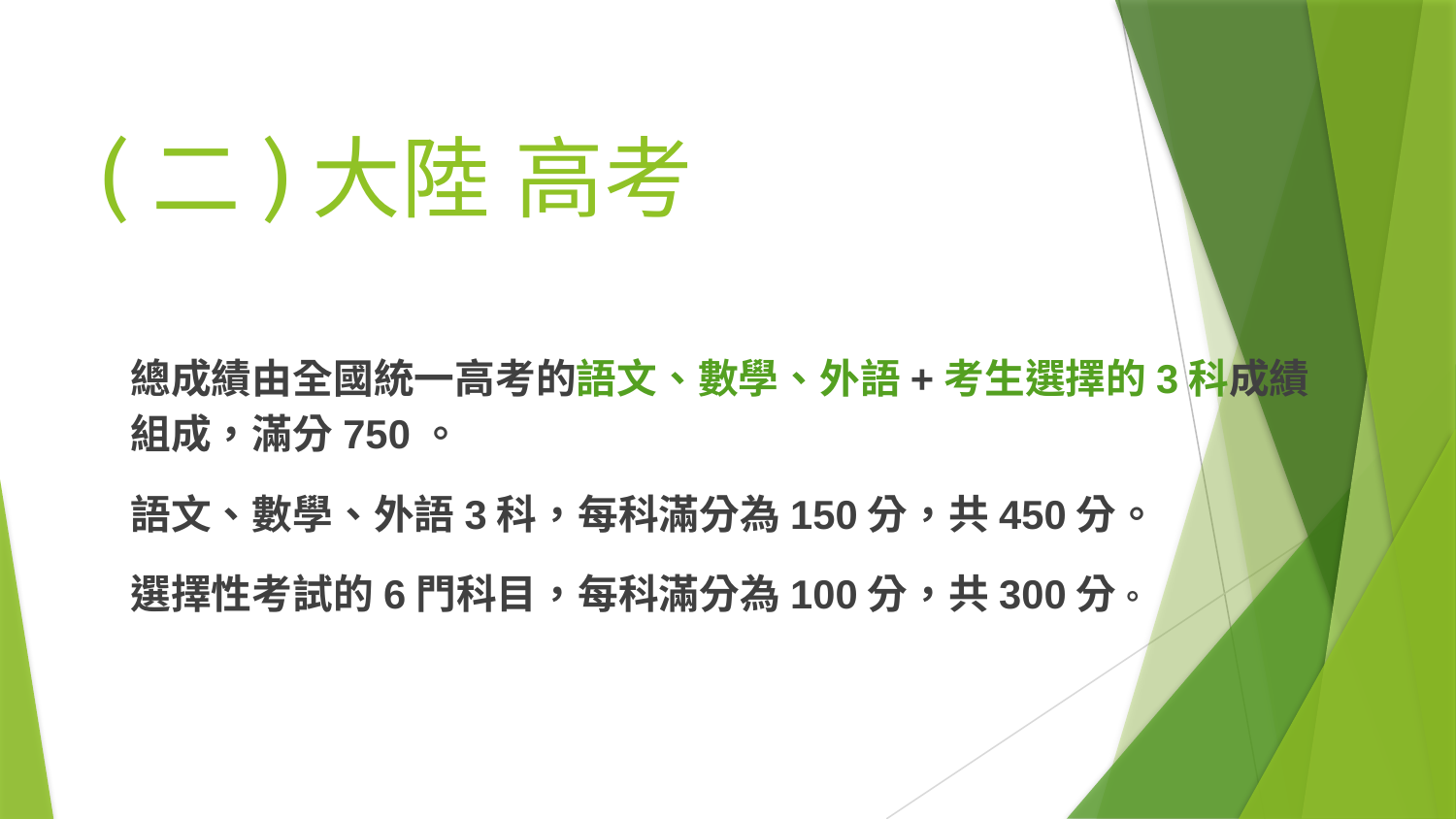

# (二)大陸 高考
總成績由全國統一高考的語文、數學、外語+考生選擇的3科成績組成，滿分750。
語文、數學、外語3科，每科滿分為150分，共450分。
選擇性考試的6門科目，每科滿分為100分，共300分。